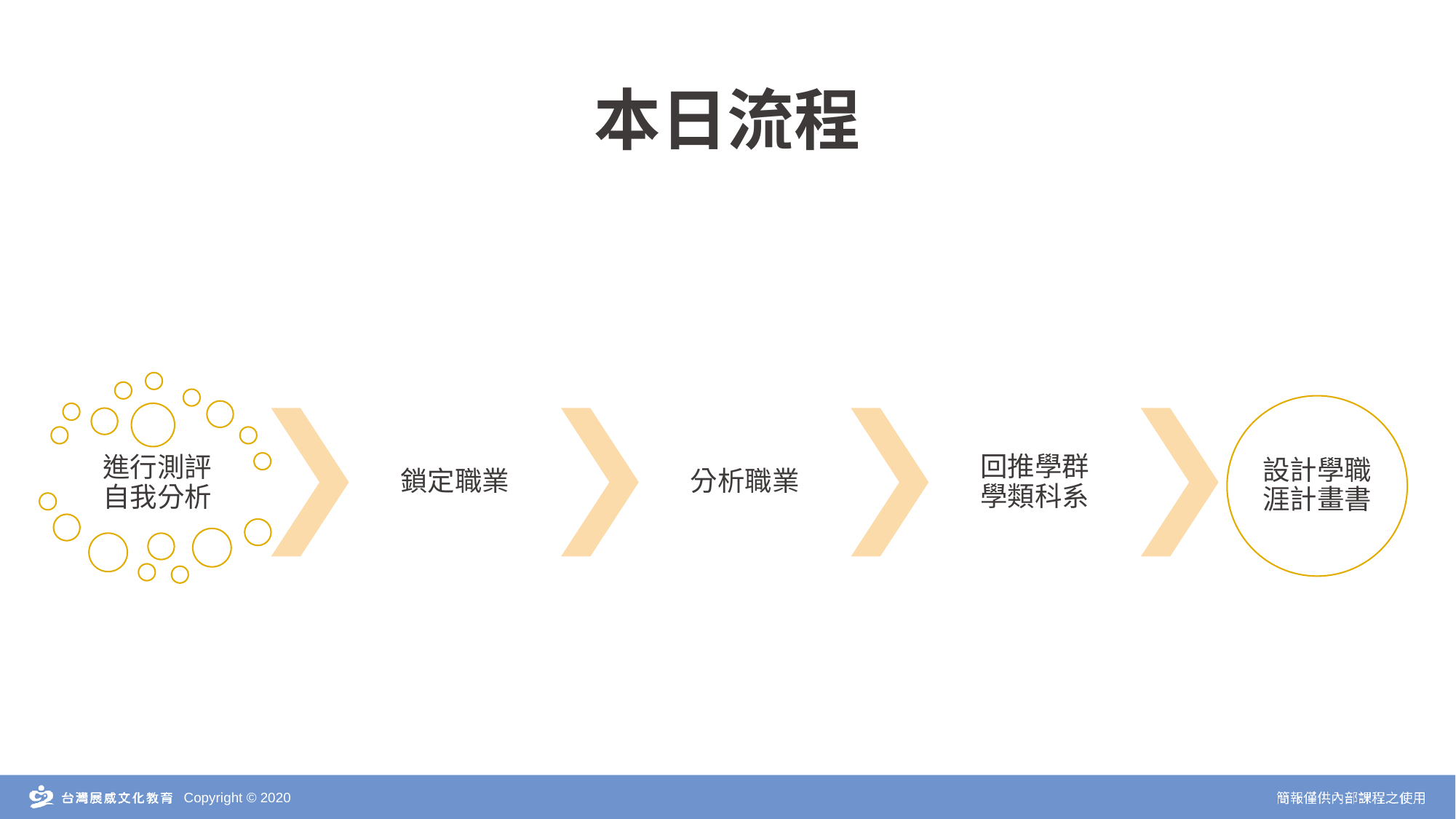

# 本日流程
進行測評
自我分析
鎖定職業
分析職業
回推學群
學類科系
設計學職涯計畫書